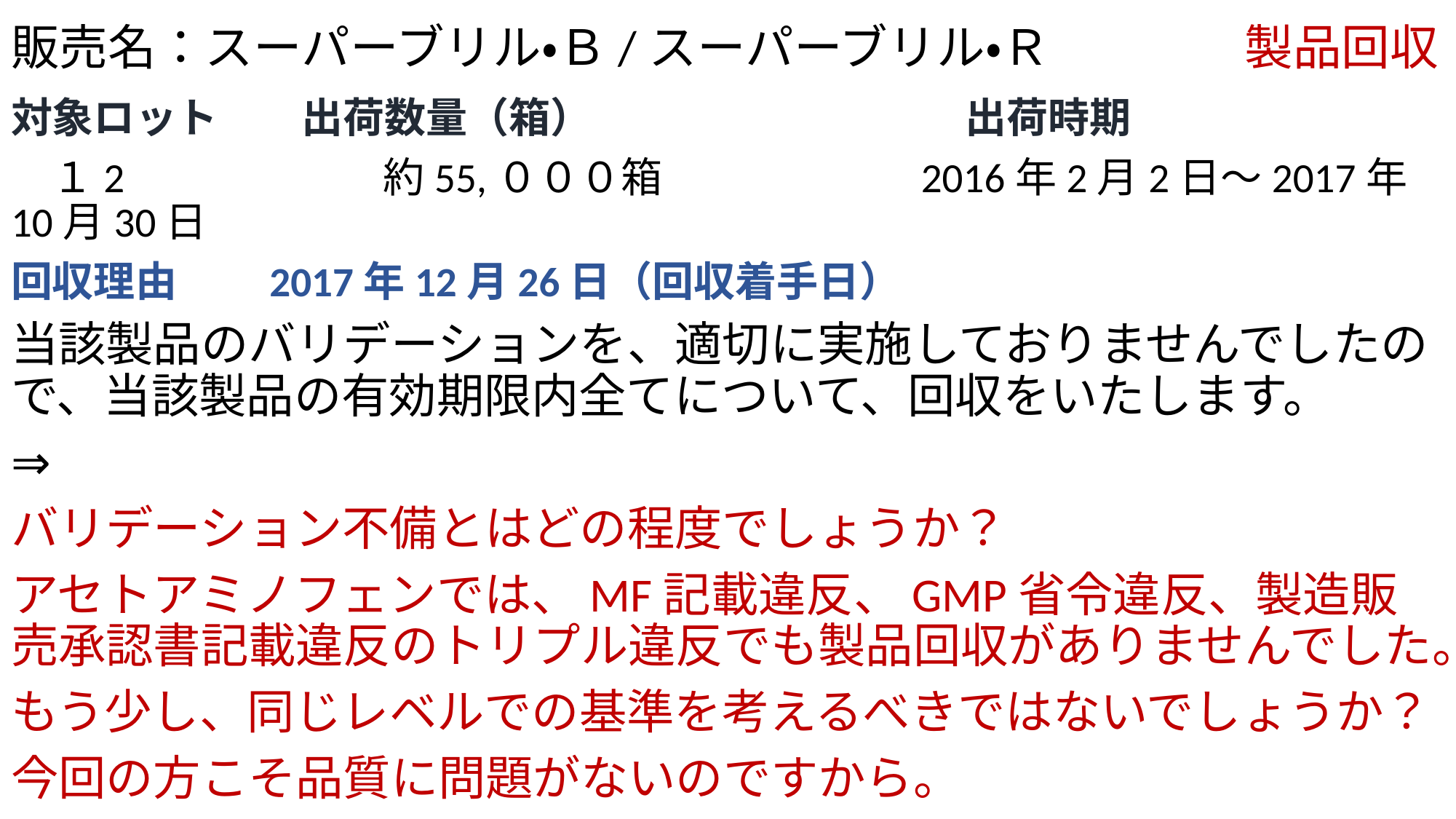

# 販売名：スーパーブリル・Ｂ/スーパーブリル・Ｒ　　　　製品回収
対象ロット　　出荷数量（箱）　　　　　　　　　出荷時期
　１2　　　　　　約55,０００箱　　　　　　2016年2月2日～2017年10月30日
回収理由　　2017年12月26日（回収着手日）
当該製品のバリデーションを、適切に実施しておりませんでしたので、当該製品の有効期限内全てについて、回収をいたします。
⇒
バリデーション不備とはどの程度でしょうか？
アセトアミノフェンでは、MF記載違反、GMP省令違反、製造販売承認書記載違反のトリプル違反でも製品回収がありませんでした。
もう少し、同じレベルでの基準を考えるべきではないでしょうか？
今回の方こそ品質に問題がないのですから。